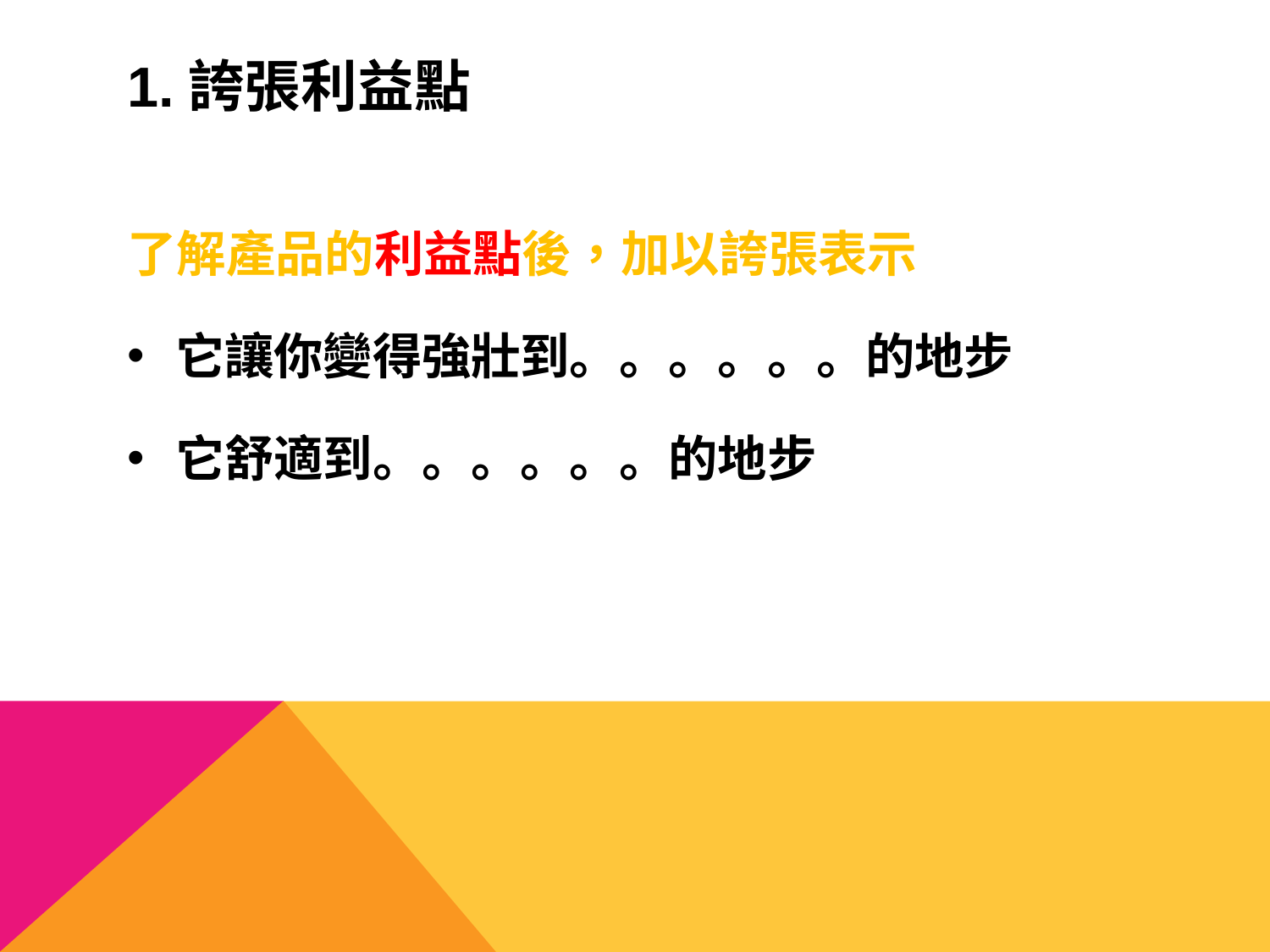

# 1.誇張利益點
了解產品的利益點後，加以誇張表示
它讓你變得強壯到。。。。。。的地步
它舒適到。。。。。。的地步